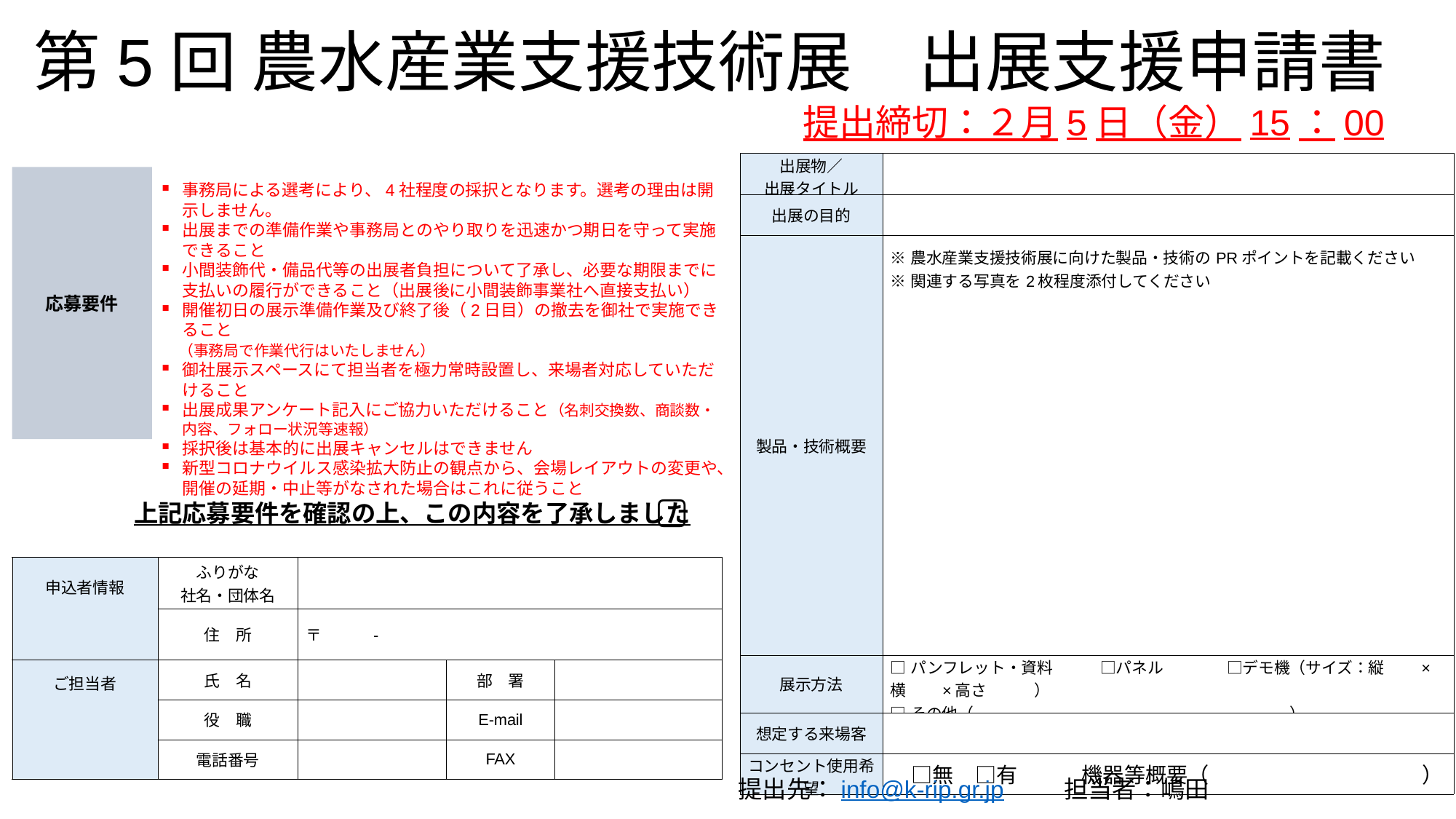

# 第5回 農水産業支援技術展　出展支援申請書
提出締切：２月5日（金）15：00
| 出展物／ 出展タイトル |  |
| --- | --- |
| 出展の目的 |  |
| 製品・技術概要 | ※農水産業支援技術展に向けた製品・技術のPRポイントを記載ください ※関連する写真を2枚程度添付してください |
| 展示方法 | □パンフレット・資料　　　□パネル　　　　□デモ機（サイズ：縦　　×横　　×高さ　　　）　　　　　 □その他（　　　　　　　　　　　　　　　　　　　　） |
| 想定する来場客 |  |
| コンセント使用希望 | □無　□有　　　機器等概要（　　　　　　　　　　） |

事務局による選考により、4社程度の採択となります。選考の理由は開示しません。
出展までの準備作業や事務局とのやり取りを迅速かつ期日を守って実施できること
小間装飾代・備品代等の出展者負担について了承し、必要な期限までに支払いの履行ができること（出展後に小間装飾事業社へ直接支払い）
開催初日の展示準備作業及び終了後（2日目）の撤去を御社で実施できること
　（事務局で作業代行はいたしません）
御社展示スペースにて担当者を極力常時設置し、来場者対応していただけること
出展成果アンケート記入にご協力いただけること（名刺交換数、商談数・内容、フォロー状況等速報）
採択後は基本的に出展キャンセルはできません
新型コロナウイルス感染拡大防止の観点から、会場レイアウトの変更や、開催の延期・中止等がなされた場合はこれに従うこと
応募要件
上記応募要件を確認の上、この内容を了承しました
▢
| 申込者情報 | ふりがな 社名・団体名 |  |  |  |
| --- | --- | --- | --- | --- |
|  | 住　所 | 〒　　　- |  |  |
| ご担当者 | 氏　名 |  | 部　署 |  |
|  | 役　職 |  | E-mail |  |
|  | 電話番号 |  | FAX |  |
提出先：info@k-rip.gr.jp        担当者：嶋田